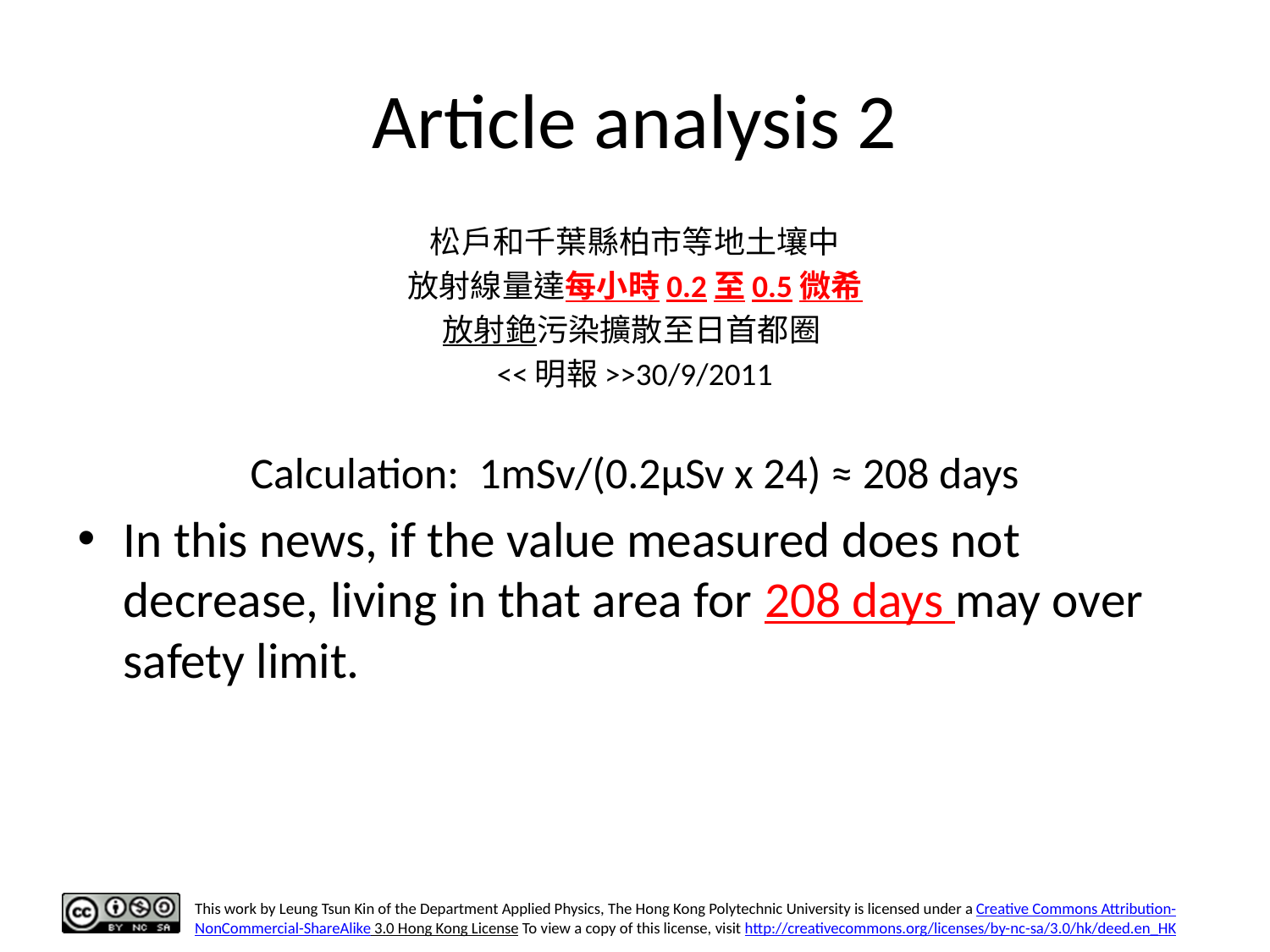

# Article analysis 2
松戶和千葉縣柏市等地土壤中
放射線量達每小時0.2至0.5微希
放射銫污染擴散至日首都圈
<<明報>>30/9/2011

Calculation:  1mSv/(0.2µSv x 24) ≈ 208 days
In this news, if the value measured does not decrease, living in that area for 208 days may over safety limit.